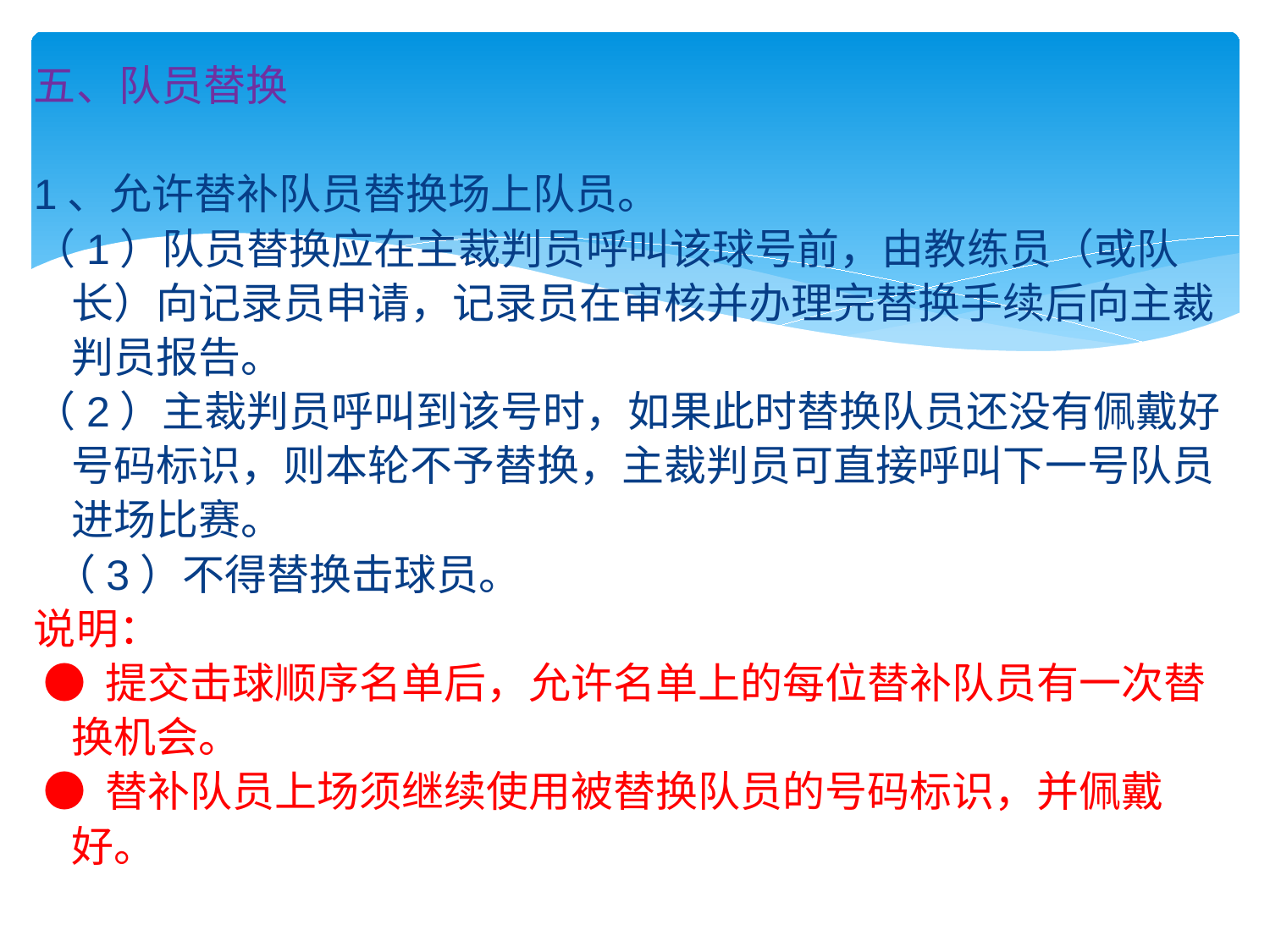

五、队员替换

1、允许替补队员替换场上队员。
（1）队员替换应在主裁判员呼叫该球号前，由教练员（或队长）向记录员申请，记录员在审核并办理完替换手续后向主裁判员报告。
（2）主裁判员呼叫到该号时，如果此时替换队员还没有佩戴好号码标识，则本轮不予替换，主裁判员可直接呼叫下一号队员进场比赛。
 （3）不得替换击球员。
说明：
 ● 提交击球顺序名单后，允许名单上的每位替补队员有一次替换机会。
 ● 替补队员上场须继续使用被替换队员的号码标识，并佩戴好。